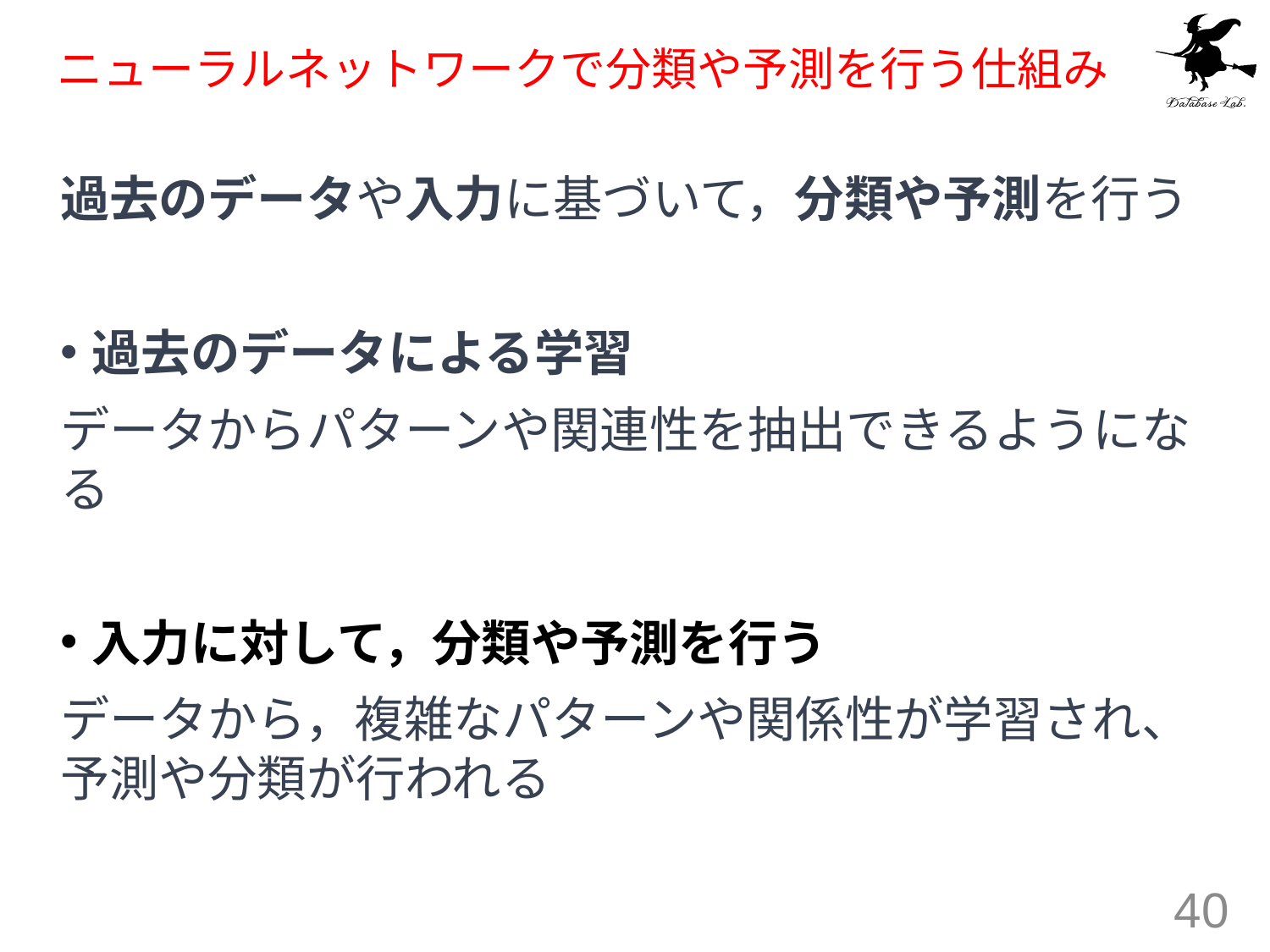

# ニューラルネットワークで分類や予測を行う仕組み
過去のデータや入力に基づいて，分類や予測を行う

過去のデータによる学習
データからパターンや関連性を抽出できるようになる

入力に対して，分類や予測を行う
データから，複雑なパターンや関係性が学習され、予測や分類が行われる
40